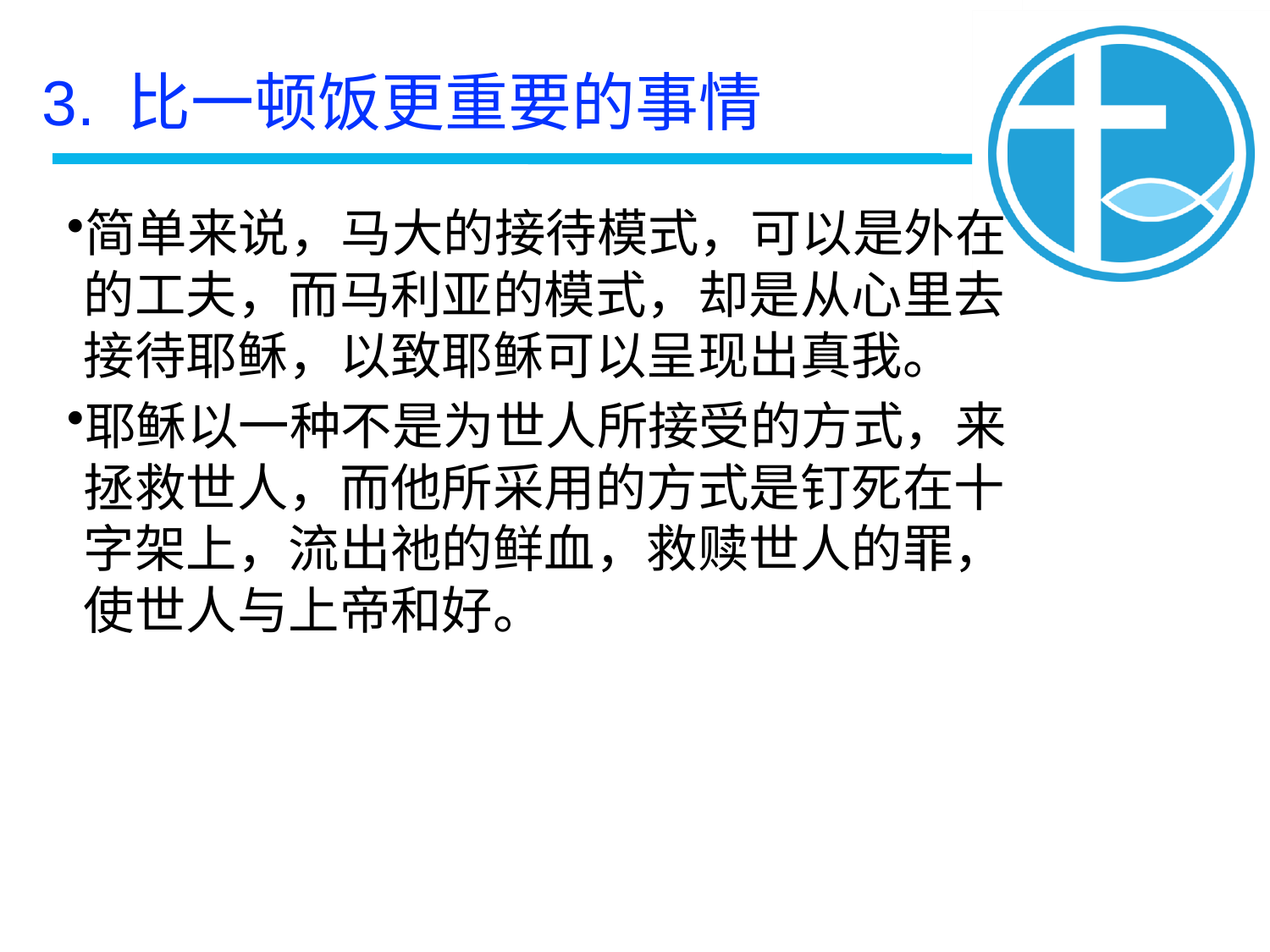

3. 比一顿饭更重要的事情
简单来说，马大的接待模式，可以是外在的工夫，而马利亚的模式，却是从心里去接待耶稣，以致耶稣可以呈现出真我。
耶稣以一种不是为世人所接受的方式，来拯救世人，而他所采用的方式是钉死在十字架上，流出祂的鲜血，救赎世人的罪，使世人与上帝和好。